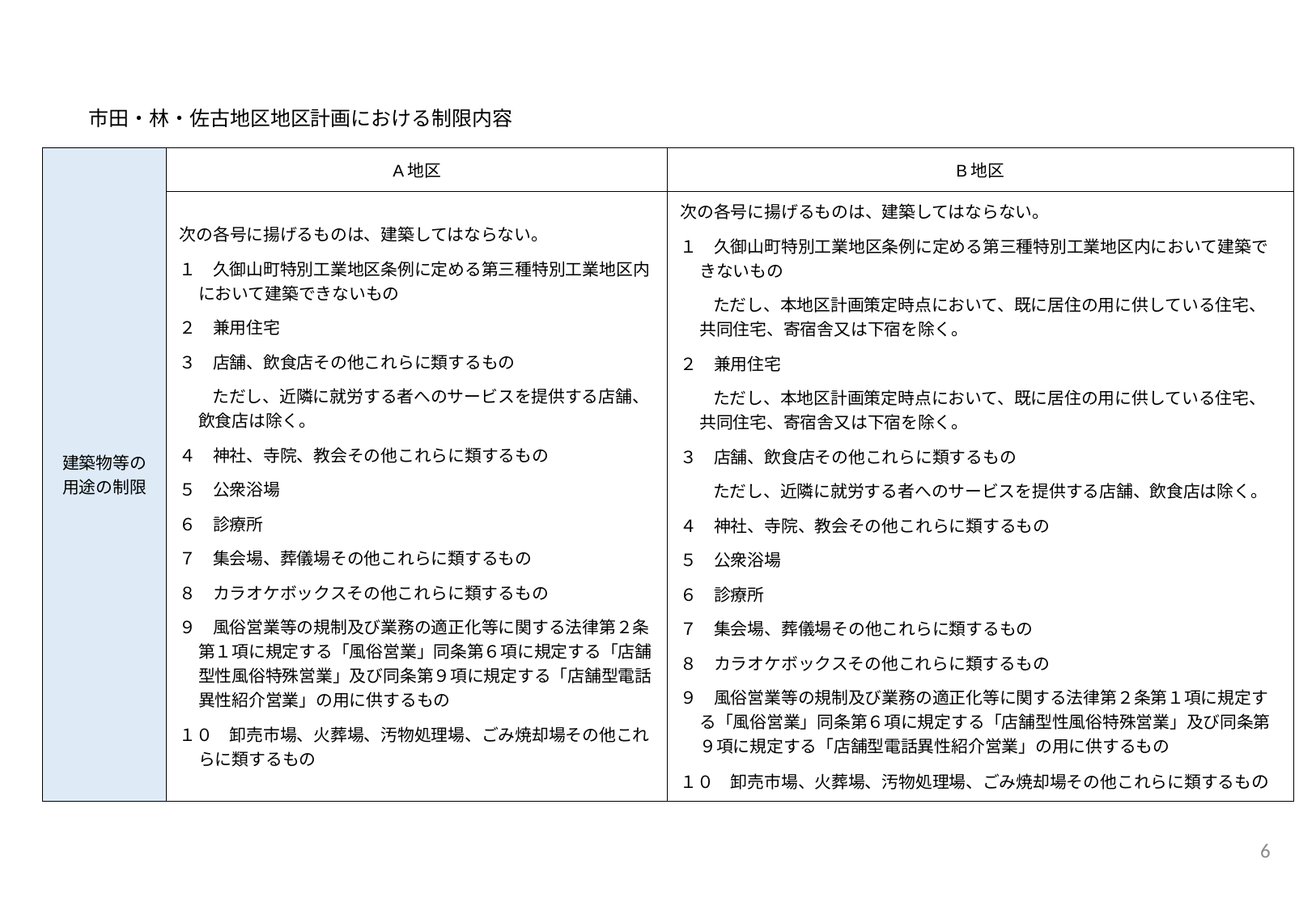

市田・林・佐古地区地区計画における制限内容
| 建築物等の 用途の制限 | A地区 | B地区 |
| --- | --- | --- |
|  | 次の各号に揚げるものは、建築してはならない。 １　久御山町特別工業地区条例に定める第三種特別工業地区内において建築できないもの ２　兼用住宅 ３　店舗、飲食店その他これらに類するもの ただし、近隣に就労する者へのサービスを提供する店舗、飲食店は除く。 ４　神社、寺院、教会その他これらに類するもの ５　公衆浴場 ６　診療所 ７　集会場、葬儀場その他これらに類するもの ８　カラオケボックスその他これらに類するもの ９　風俗営業等の規制及び業務の適正化等に関する法律第２条第１項に規定する「風俗営業」同条第６項に規定する「店舗型性風俗特殊営業」及び同条第９項に規定する「店舗型電話異性紹介営業」の用に供するもの １０　卸売市場、火葬場、汚物処理場、ごみ焼却場その他これらに類するもの | 次の各号に揚げるものは、建築してはならない。 １　久御山町特別工業地区条例に定める第三種特別工業地区内において建築できないもの ただし、本地区計画策定時点において、既に居住の用に供している住宅、共同住宅、寄宿舎又は下宿を除く。 ２　兼用住宅 ただし、本地区計画策定時点において、既に居住の用に供している住宅、共同住宅、寄宿舎又は下宿を除く。 ３　店舗、飲食店その他これらに類するもの ただし、近隣に就労する者へのサービスを提供する店舗、飲食店は除く。 ４　神社、寺院、教会その他これらに類するもの ５　公衆浴場 ６　診療所 ７　集会場、葬儀場その他これらに類するもの ８　カラオケボックスその他これらに類するもの ９　風俗営業等の規制及び業務の適正化等に関する法律第２条第１項に規定する「風俗営業」同条第６項に規定する「店舗型性風俗特殊営業」及び同条第９項に規定する「店舗型電話異性紹介営業」の用に供するもの １０　卸売市場、火葬場、汚物処理場、ごみ焼却場その他これらに類するもの |
6